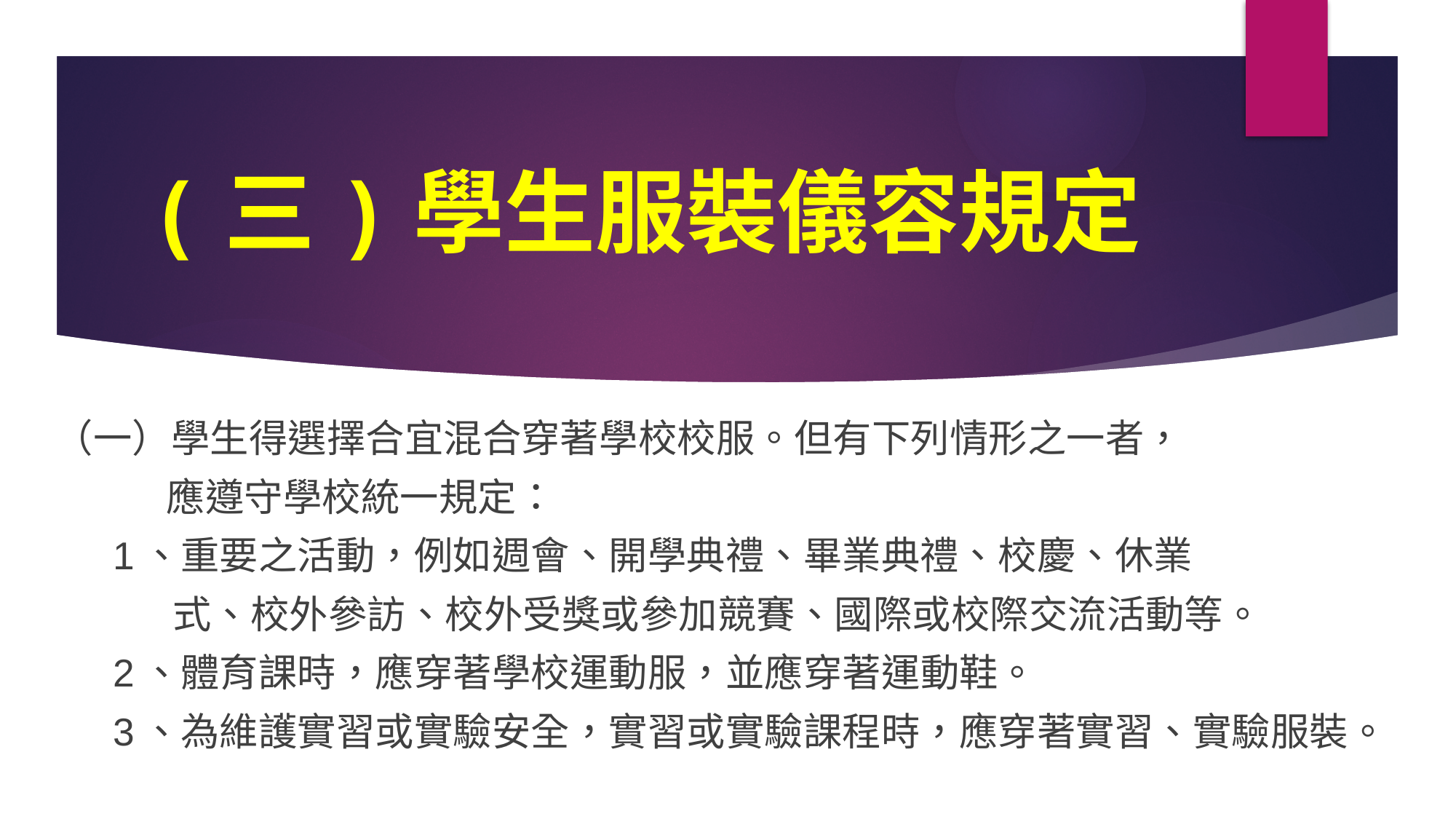

# (三)學生服裝儀容規定
（一）學生得選擇合宜混合穿著學校校服。但有下列情形之一者，
            應遵守學校統一規定：
1、重要之活動，例如週會、開學典禮、畢業典禮、校慶、休業
      式、校外參訪、校外受獎或參加競賽、國際或校際交流活動等。
2、體育課時，應穿著學校運動服，並應穿著運動鞋。
3、為維護實習或實驗安全，實習或實驗課程時，應穿著實習、實驗服裝。